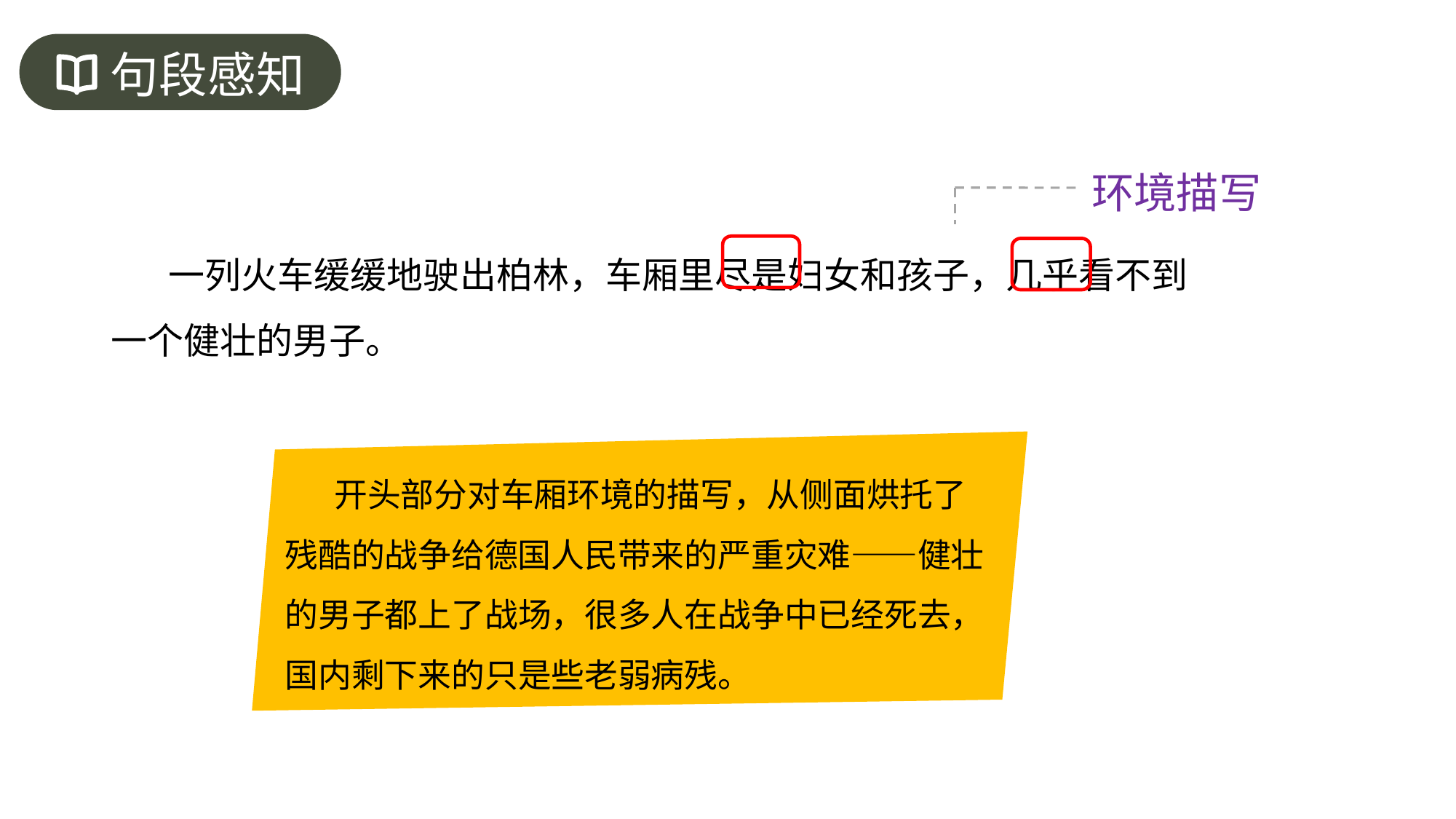

句段感知
环境描写
      一列火车缓缓地驶出柏林，车厢里尽是妇女和孩子，几乎看不到一个健壮的男子。

      开头部分对车厢环境的描写，从侧面烘托了残酷的战争给德国人民带来的严重灾难——健壮的男子都上了战场，很多人在战争中已经死去，国内剩下来的只是些老弱病残。